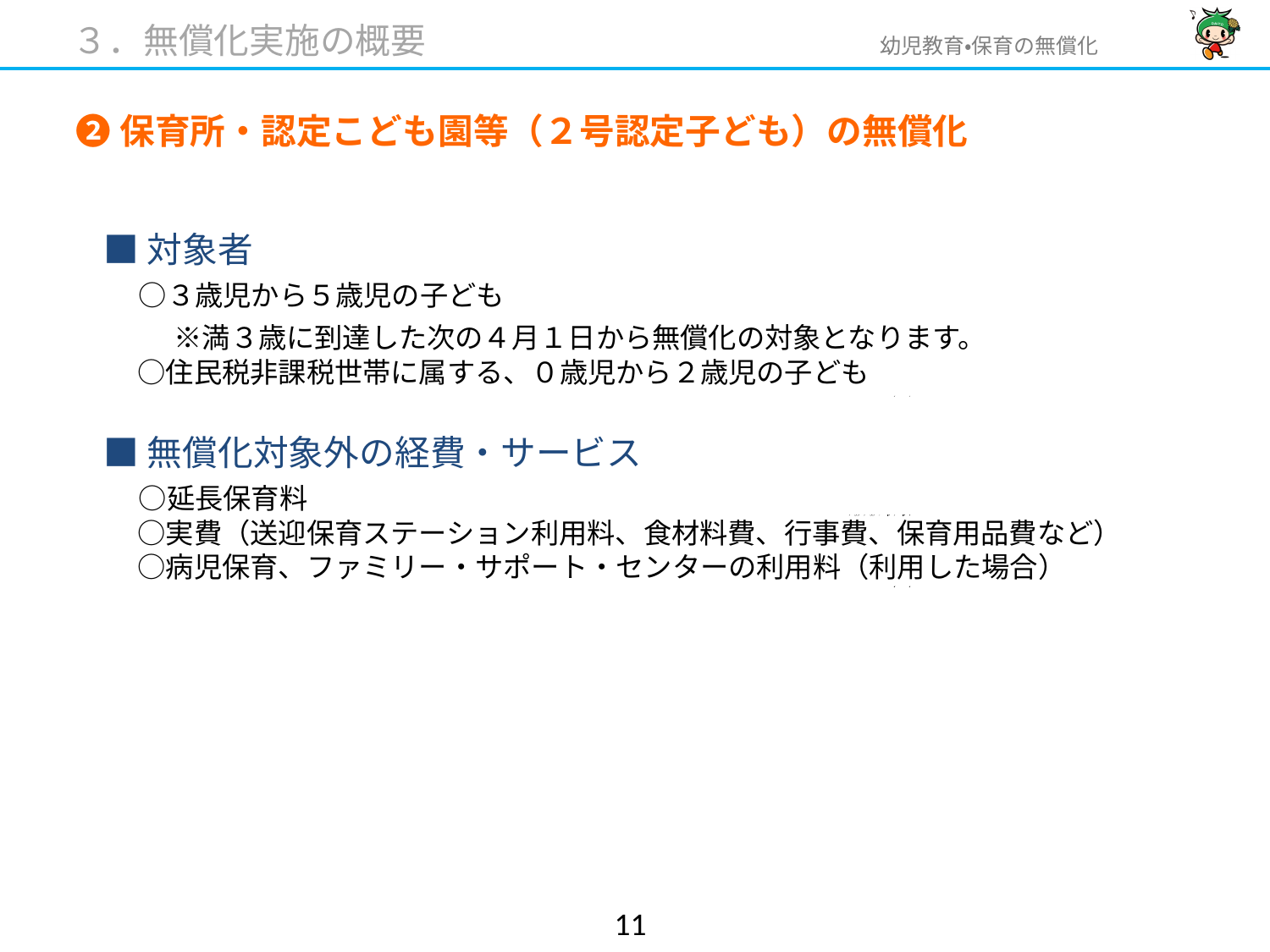

３．無償化実施の概要

# ❷保育所・認定こども園等（２号認定子ども）の無償化
■対象者
　○３歳児から５歳児の子ども
　　※満３歳に到達した次の４月１日から無償化の対象となります。
　 ○住民税非課税世帯に属する、０歳児から２歳児の子ども

■無償化対象外の経費・サービス
　○延長保育料
　 ○実費（送迎保育ステーション利用料、食材料費、行事費、保育用品費など）
　 ○病児保育、ファミリー・サポート・センターの利用料（利用した場合）

11